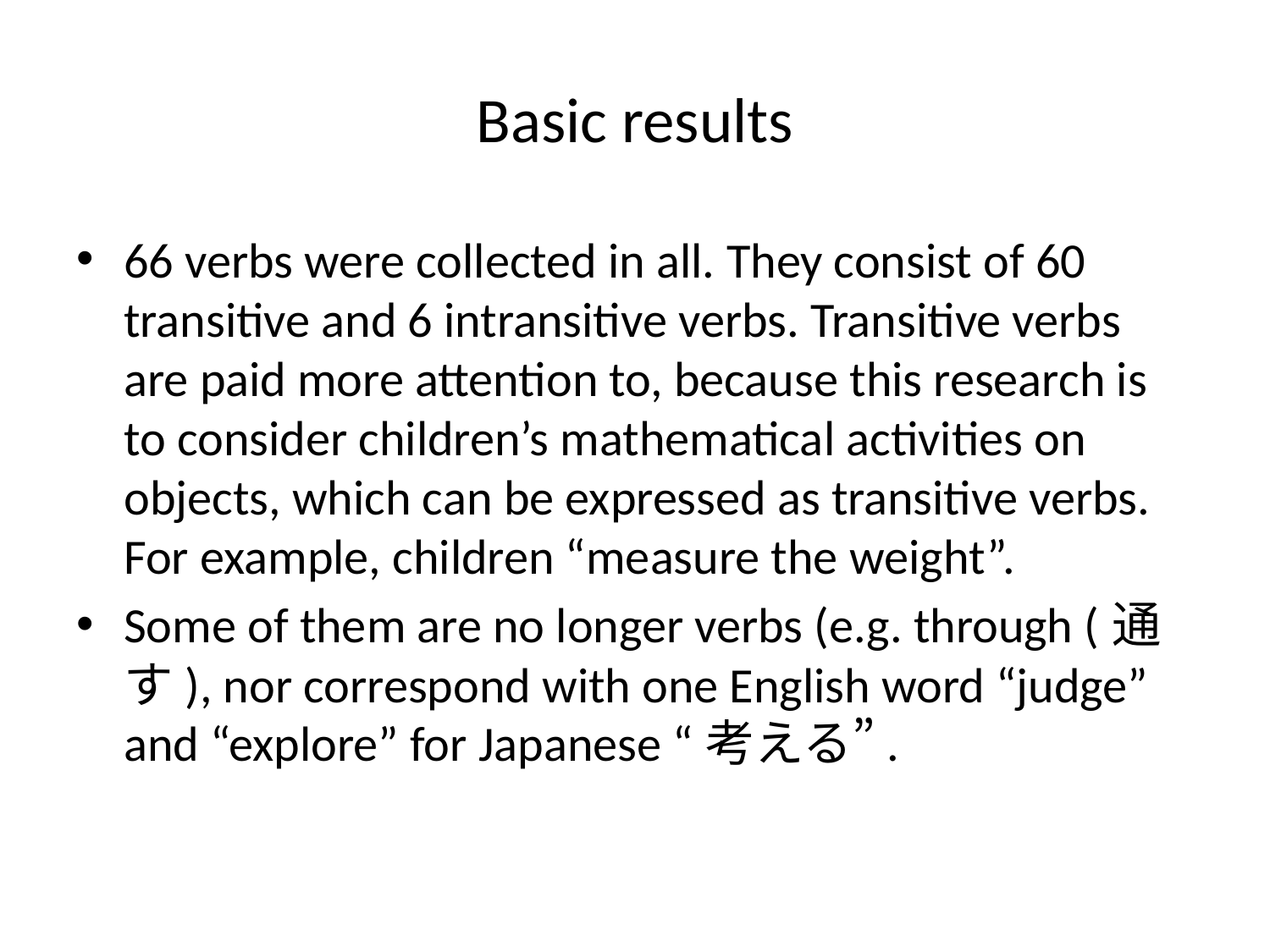

# Basic results
66 verbs were collected in all. They consist of 60 transitive and 6 intransitive verbs. Transitive verbs are paid more attention to, because this research is to consider children’s mathematical activities on objects, which can be expressed as transitive verbs. For example, children “measure the weight”.
Some of them are no longer verbs (e.g. through (通す), nor correspond with one English word “judge” and “explore” for Japanese “考える”.